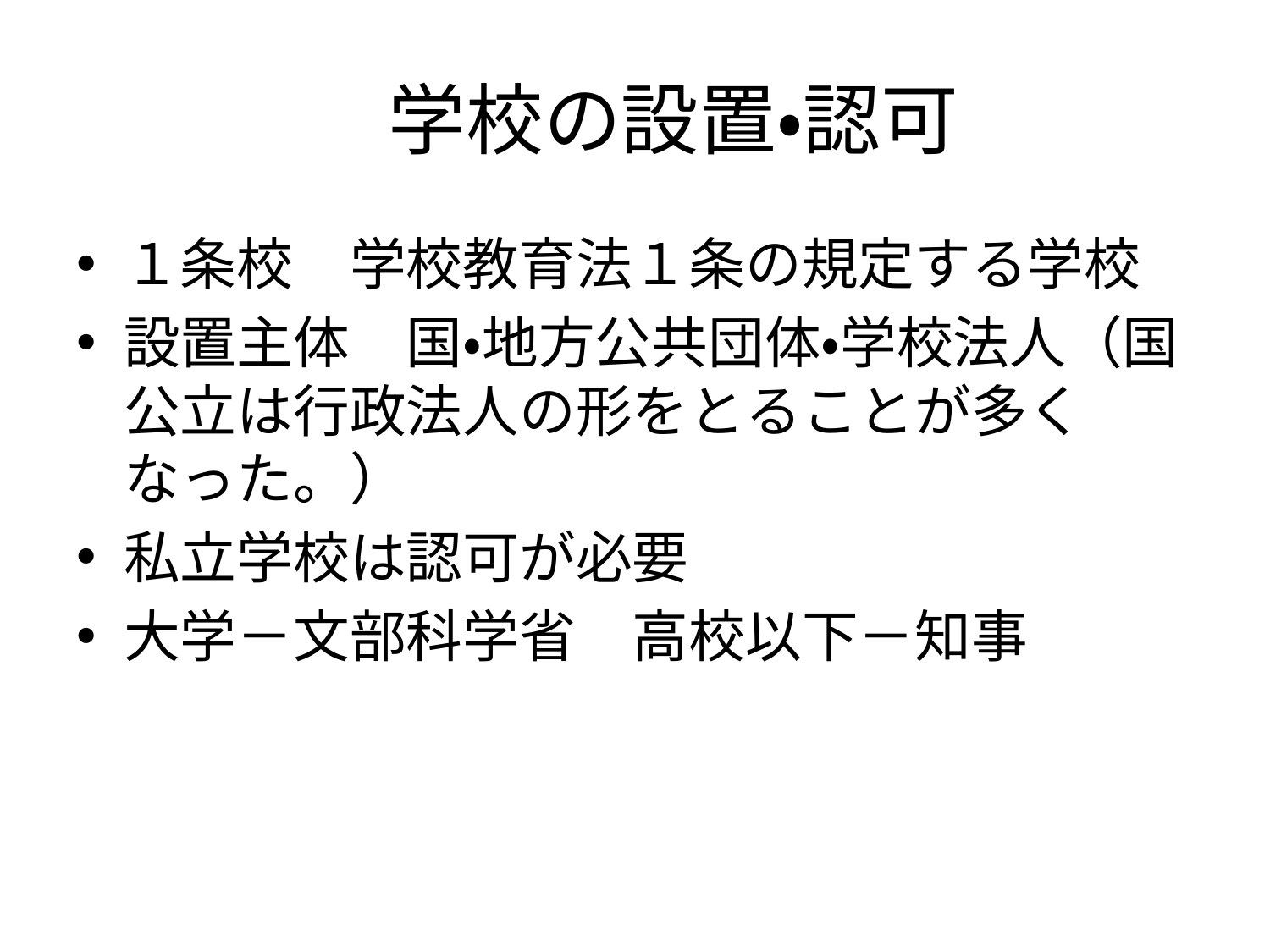

# 学校の設置・認可
１条校　学校教育法１条の規定する学校
設置主体　国・地方公共団体・学校法人（国公立は行政法人の形をとることが多くなった。）
私立学校は認可が必要
大学－文部科学省　高校以下－知事